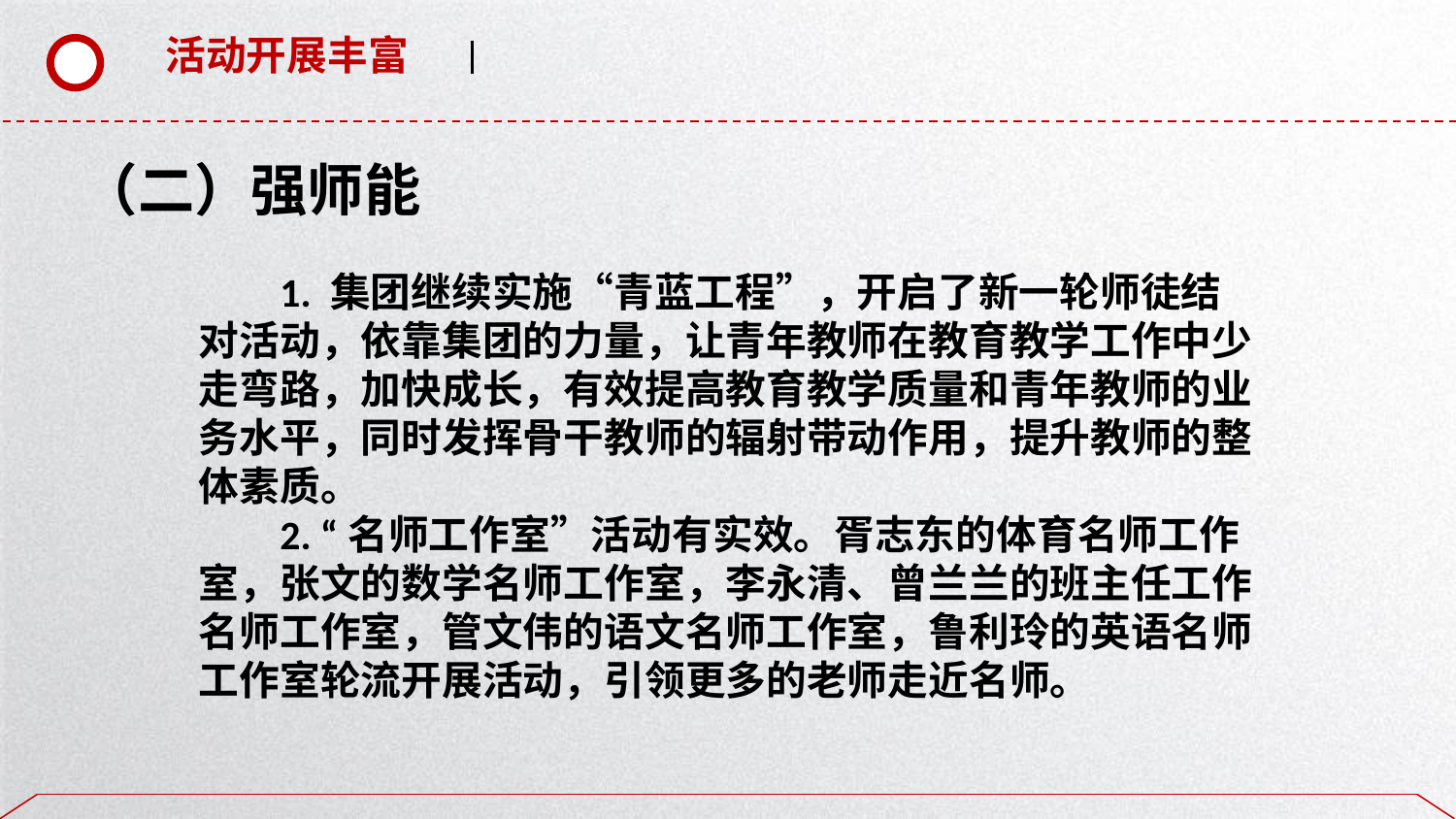

活动开展丰富

（二）强师能
1. 集团继续实施“青蓝工程”，开启了新一轮师徒结对活动，依靠集团的力量，让青年教师在教育教学工作中少走弯路，加快成长，有效提高教育教学质量和青年教师的业务水平，同时发挥骨干教师的辐射带动作用，提升教师的整体素质。
2. “名师工作室”活动有实效。胥志东的体育名师工作室，张文的数学名师工作室，李永清、曾兰兰的班主任工作名师工作室，管文伟的语文名师工作室，鲁利玲的英语名师工作室轮流开展活动，引领更多的老师走近名师。